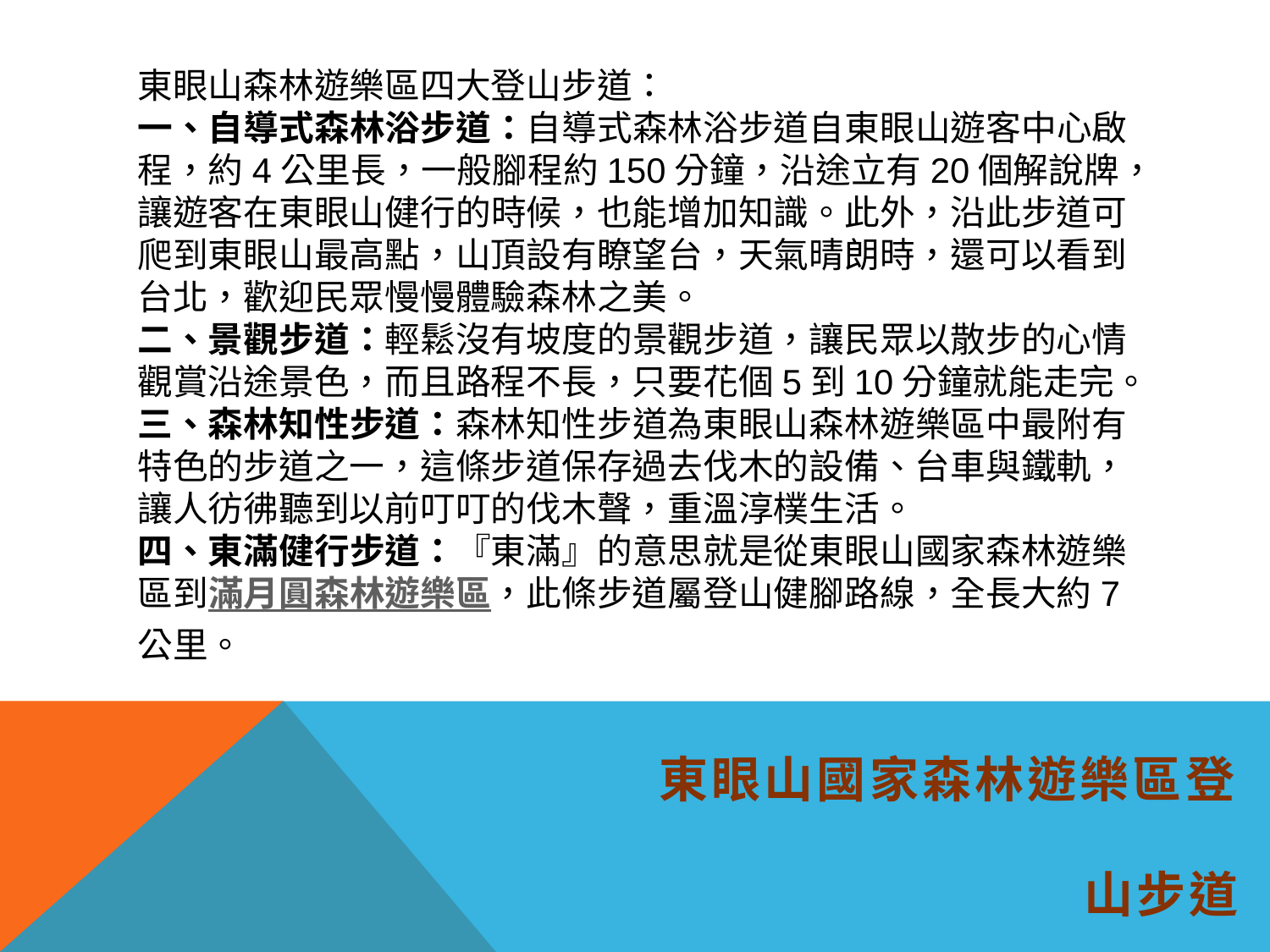

# 東眼山森林遊樂區四大登山步道： 一、自導式森林浴步道：自導式森林浴步道自東眼山遊客中心啟程，約4公里長，一般腳程約150分鐘，沿途立有20個解說牌，讓遊客在東眼山健行的時候，也能增加知識。此外，沿此步道可爬到東眼山最高點，山頂設有瞭望台，天氣晴朗時，還可以看到台北，歡迎民眾慢慢體驗森林之美。 二、景觀步道：輕鬆沒有坡度的景觀步道，讓民眾以散步的心情觀賞沿途景色，而且路程不長，只要花個5到10分鐘就能走完。 三、森林知性步道：森林知性步道為東眼山森林遊樂區中最附有特色的步道之一，這條步道保存過去伐木的設備、台車與鐵軌，讓人彷彿聽到以前叮叮的伐木聲，重溫淳樸生活。 四、東滿健行步道：『東滿』的意思就是從東眼山國家森林遊樂區到滿月圓森林遊樂區，此條步道屬登山健腳路線，全長大約7公里。
東眼山國家森林遊樂區登山步道